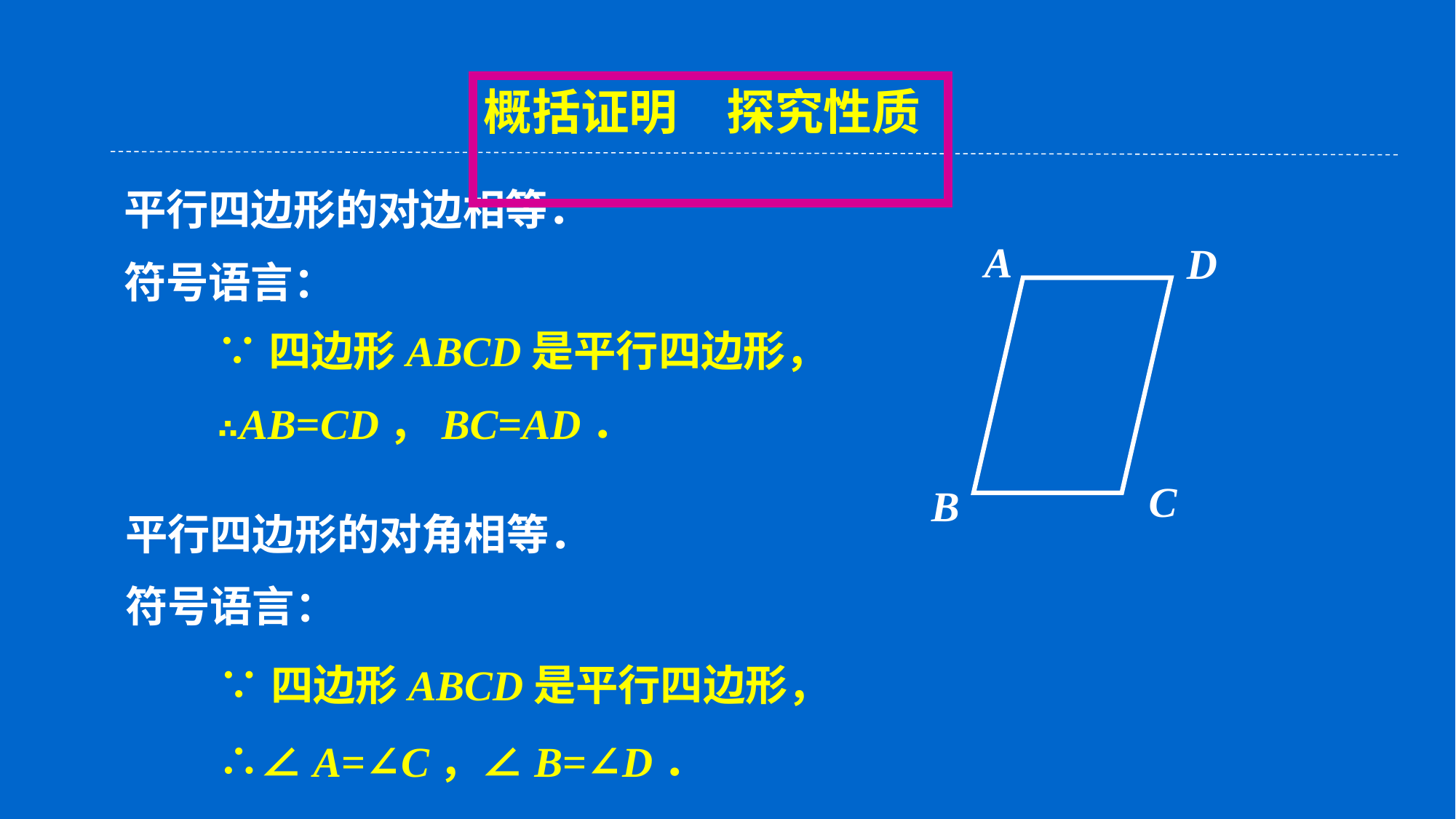

概括证明　探究性质
平行四边形的对边相等．
符号语言：

A
D

C
B
∵四边形ABCD是平行四边形，
∴AB=CD，BC=AD．
平行四边形的对角相等．
符号语言：

∵四边形ABCD是平行四边形，∴∠A=∠C，∠B=∠D．